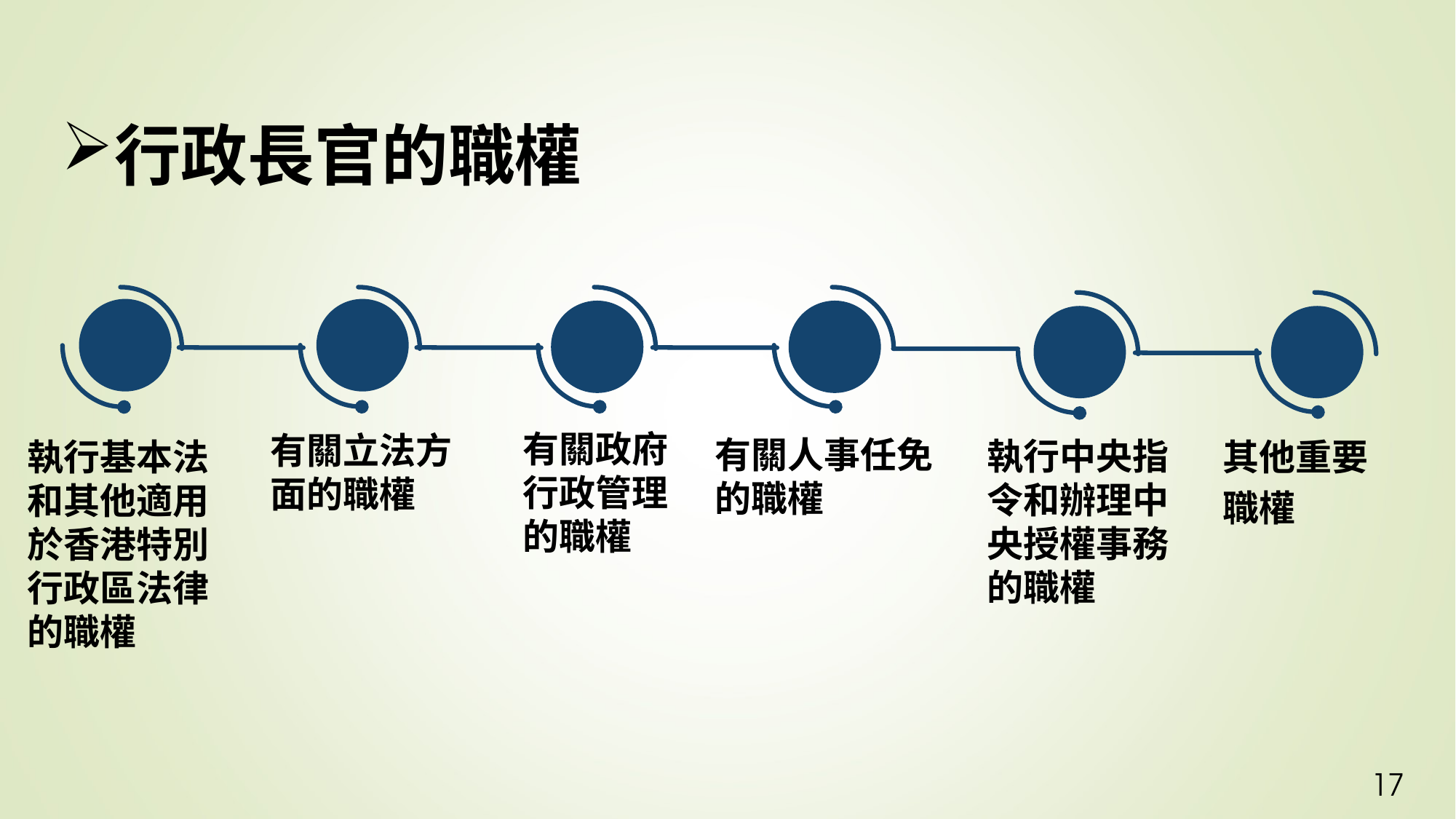

行政長官的職權

有關政府行政管理的職權
有關立法方面的職權
有關人事任免的職權
執行中央指令和辦理中央授權事務的職權
執行基本法和其他適用於香港特別行政區法律的職權
其他重要
職權
17